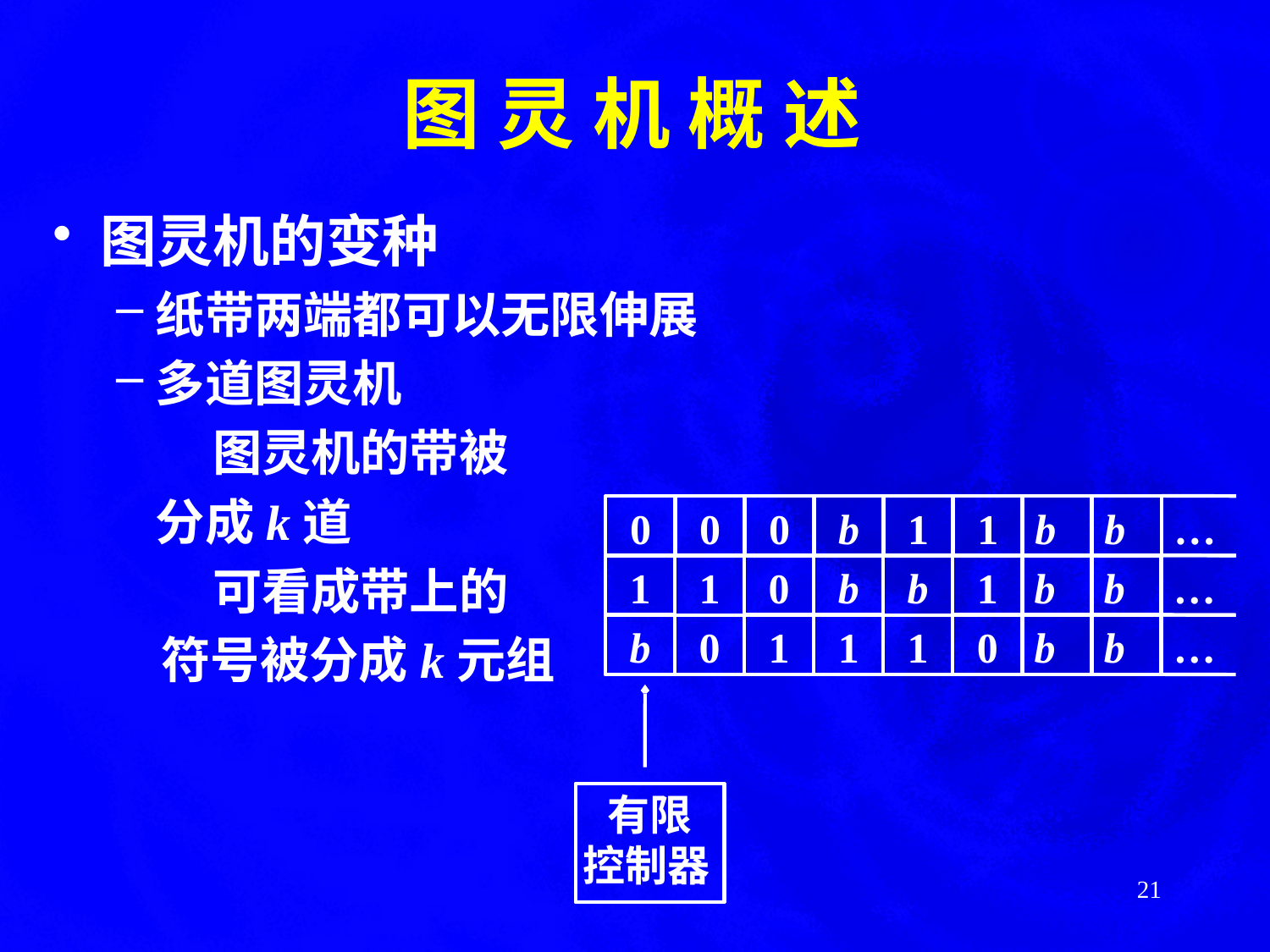

# 图 灵 机 概 述
图灵机的变种
纸带两端都可以无限伸展
多道图灵机
	    图灵机的带被
	分成k道
	    可看成带上的
   符号被分成k元组
0
0
0
b

1
1

b
b
…
1
0
b

1

b
b
…
1
b
b
1
1

0

b
b
…
0
1

有限
控制器
21